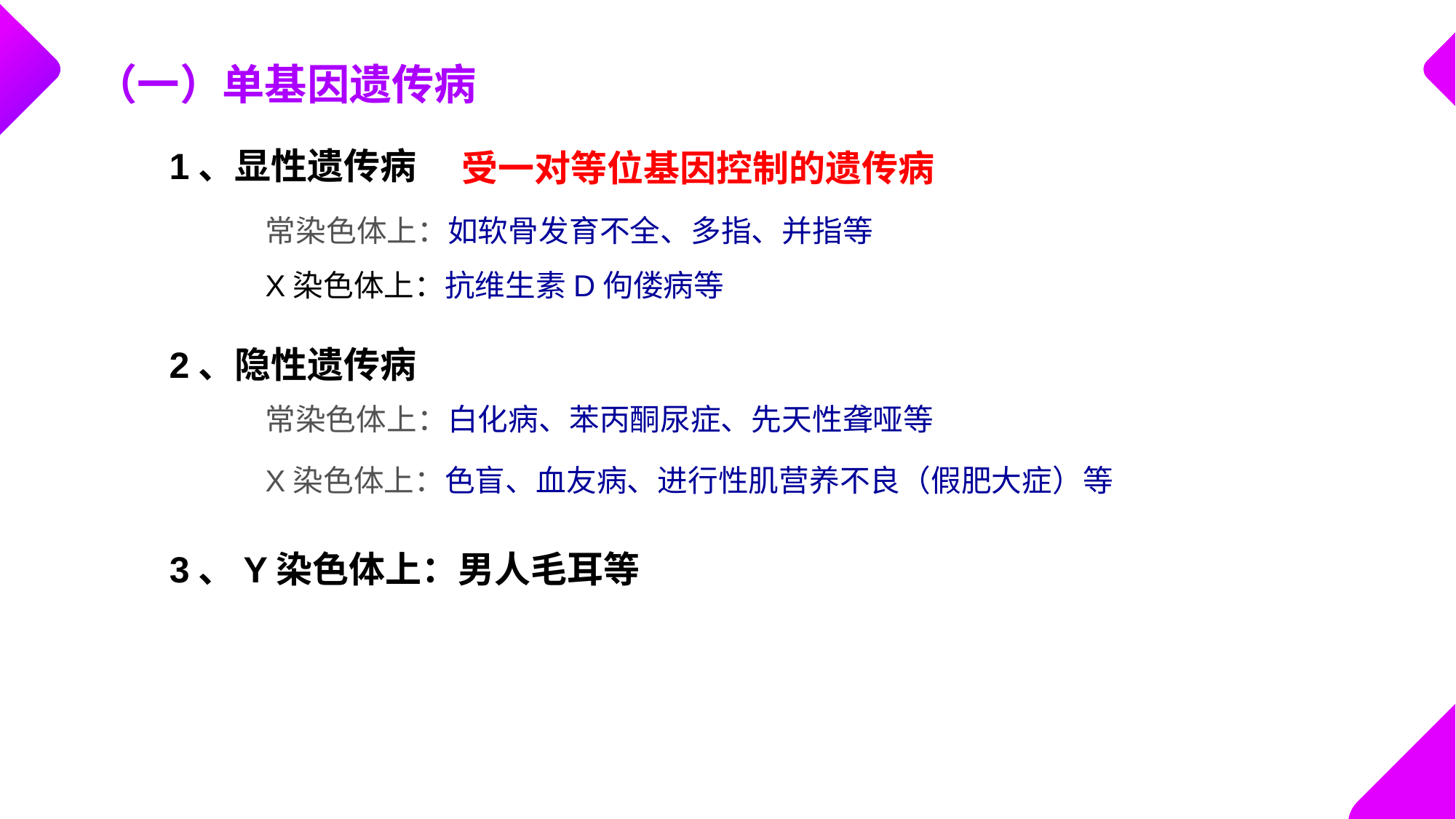

（一）单基因遗传病
1、显性遗传病
受一对等位基因控制的遗传病
常染色体上：如软骨发育不全、多指、并指等
X染色体上：抗维生素D佝偻病等
2、隐性遗传病
常染色体上：白化病、苯丙酮尿症、先天性聋哑等
X染色体上：色盲、血友病、进行性肌营养不良（假肥大症）等
3、Y染色体上：男人毛耳等